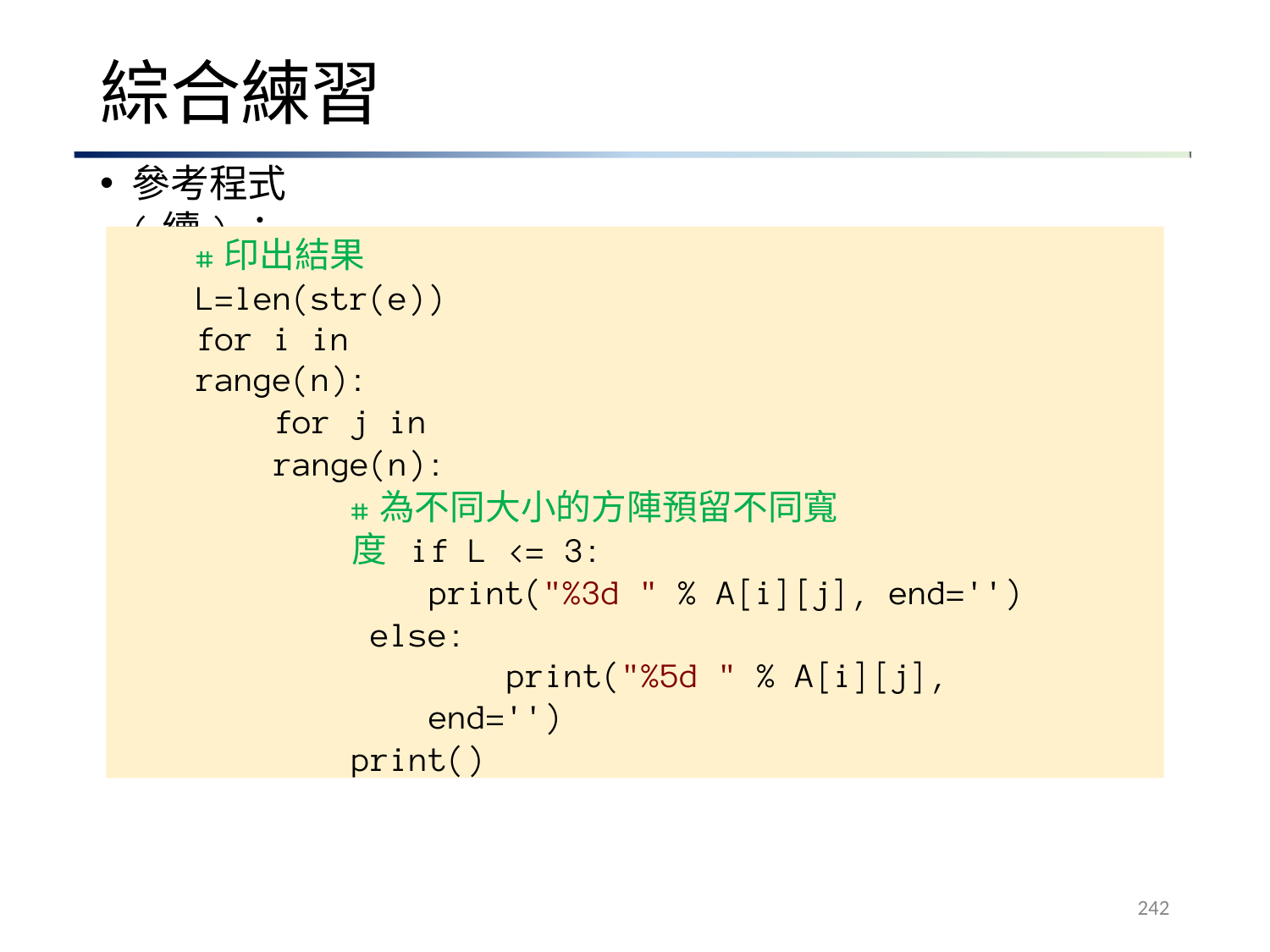

# 綜合練習
參考程式(續)：
#印出結果 L=len(str(e))
for i in range(n):
for j in range(n):
#為不同大小的方陣預留不同寬度  if L <= 3:
print("%3d " % A[i][j], end='')  else:
print("%5d " % A[i][j], end='')
print()
242